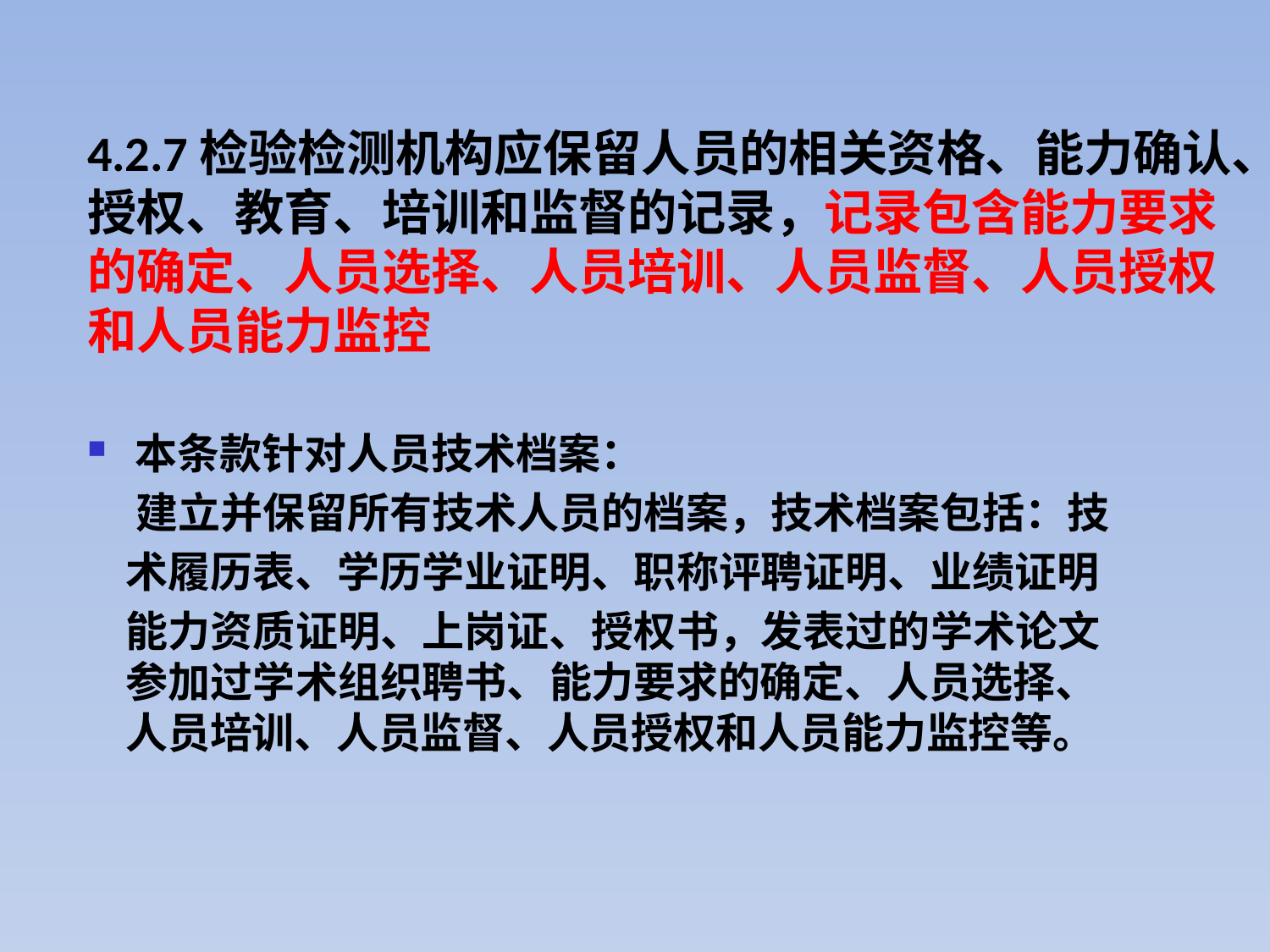

4.2.7检验检测机构应保留人员的相关资格、能力确认、授权、教育、培训和监督的记录，记录包含能力要求的确定、人员选择、人员培训、人员监督、人员授权和人员能力监控

本条款针对人员技术档案：
    建立并保留所有技术人员的档案，技术档案包括：技
   术履历表、学历学业证明、职称评聘证明、业绩证明
   能力资质证明、上岗证、授权书，发表过的学术论文
   参加过学术组织聘书、能力要求的确定、人员选择、
   人员培训、人员监督、人员授权和人员能力监控等。